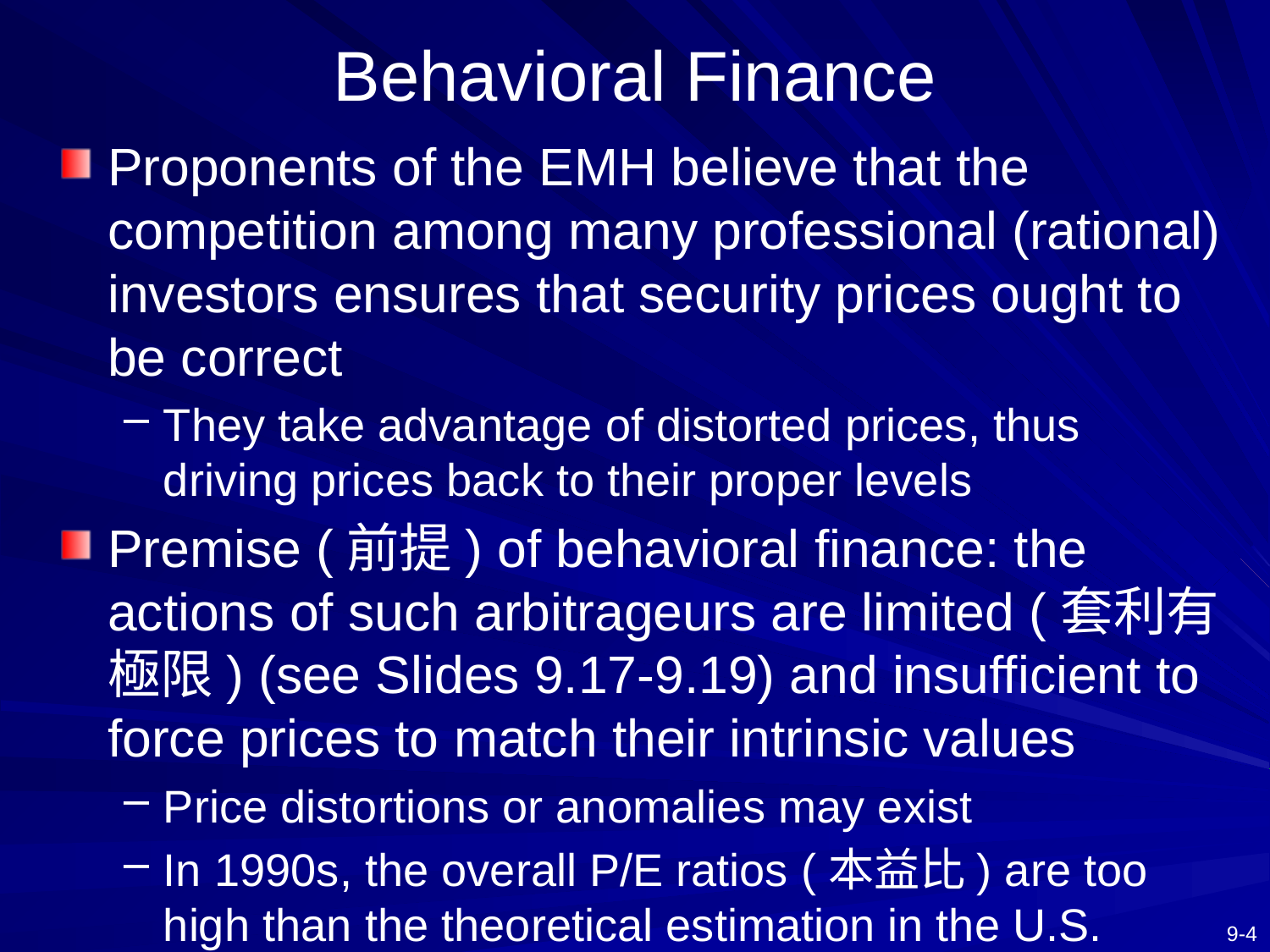

# Behavioral Finance
Proponents of the EMH believe that the competition among many professional (rational) investors ensures that security prices ought to be correct
They take advantage of distorted prices, thus driving prices back to their proper levels
Premise (前提) of behavioral finance: the actions of such arbitrageurs are limited (套利有極限) (see Slides 9.17-9.19) and insufficient to force prices to match their intrinsic values
Price distortions or anomalies may exist
In 1990s, the overall P/E ratios (本益比) are too high than the theoretical estimation in the U.S.